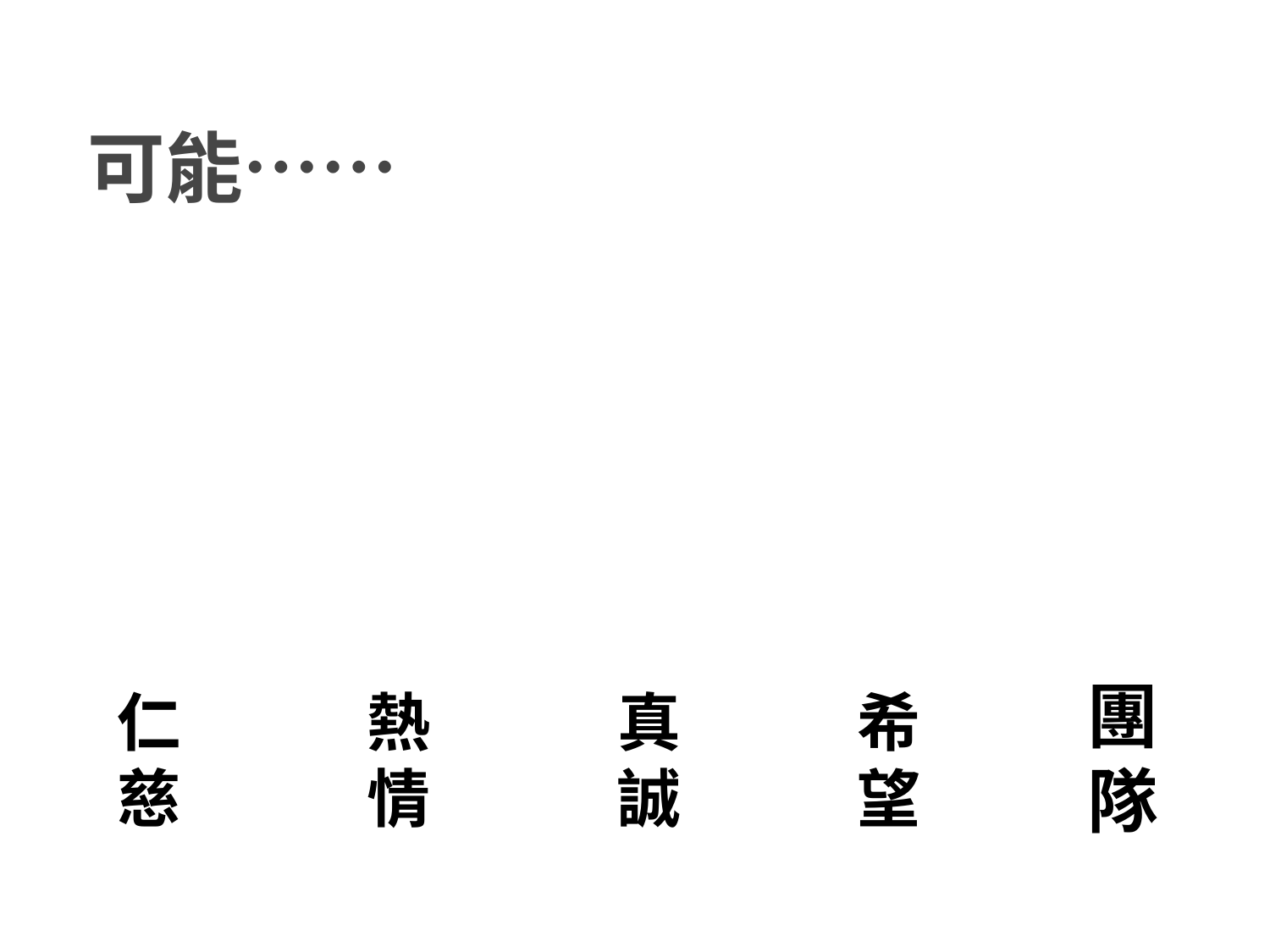

# 可能……
團
隊
仁慈
熱情
真誠
希望